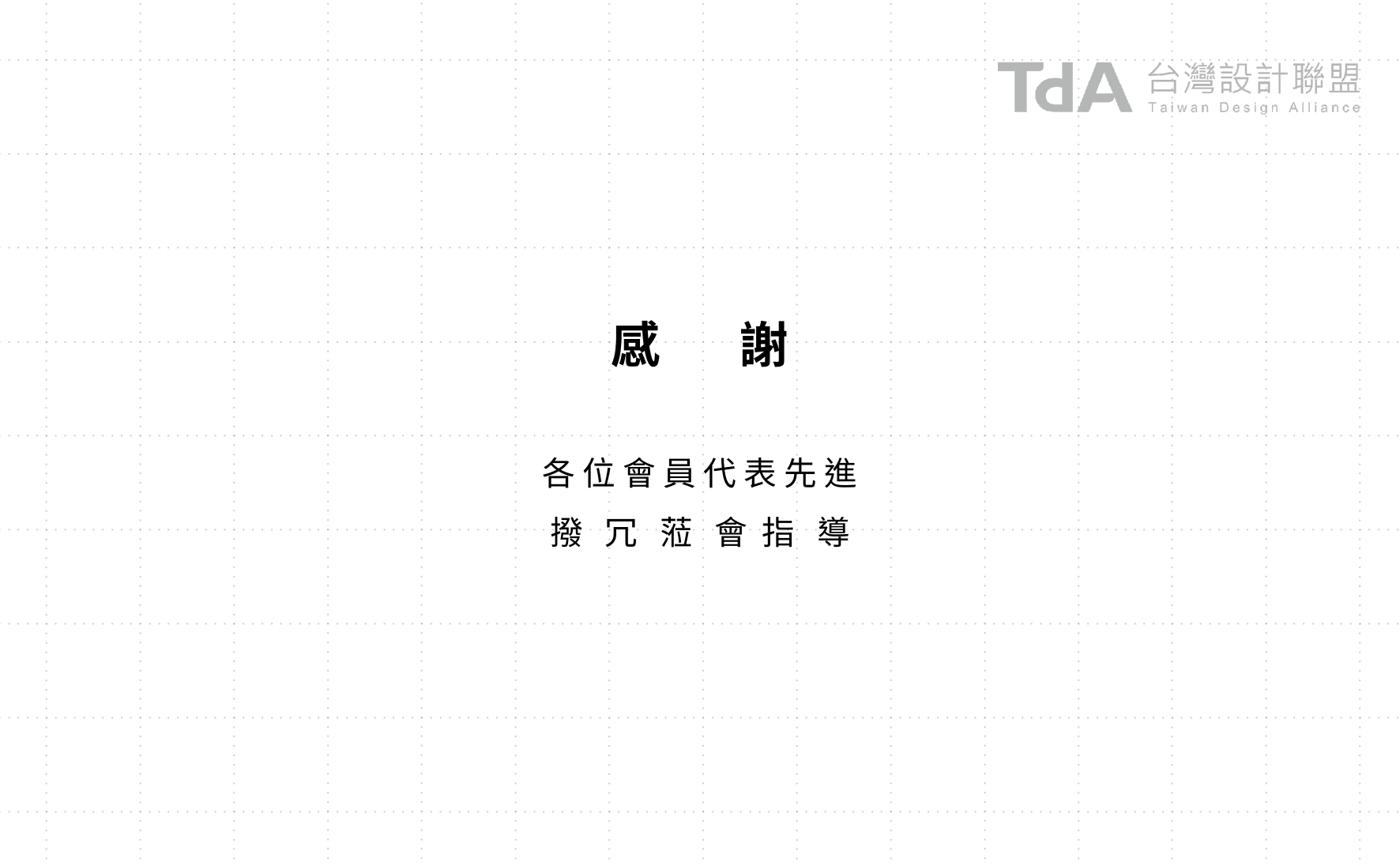

感       謝
各 位 會 員 代 表 先 進
撥   冗   蒞   會  指   導